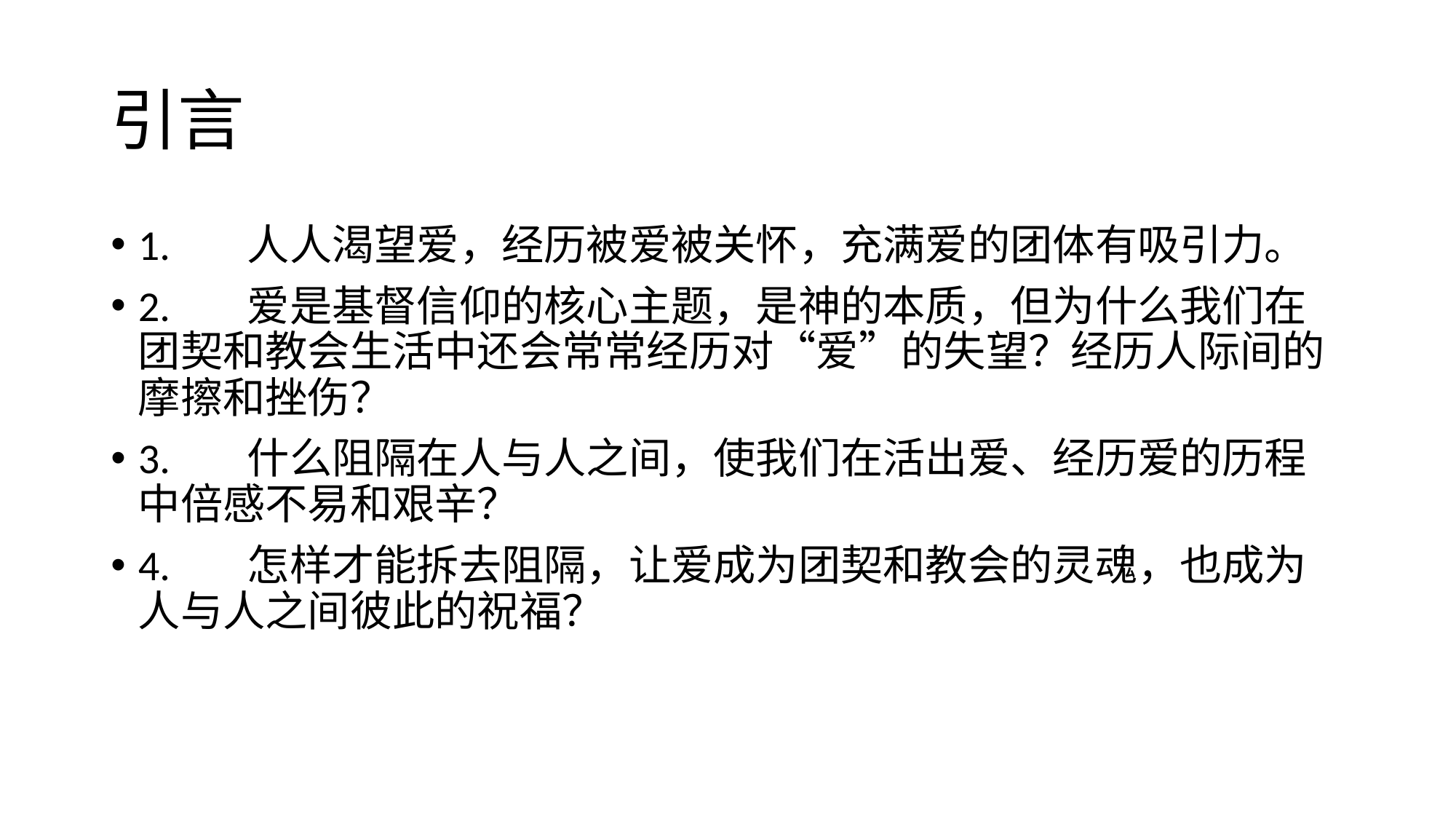

# 引言
1.	人人渴望爱，经历被爱被关怀，充满爱的团体有吸引力。
2.	爱是基督信仰的核心主题，是神的本质，但为什么我们在团契和教会生活中还会常常经历对“爱”的失望？经历人际间的摩擦和挫伤？
3.	什么阻隔在人与人之间，使我们在活出爱、经历爱的历程中倍感不易和艰辛？
4.	怎样才能拆去阻隔，让爱成为团契和教会的灵魂，也成为人与人之间彼此的祝福？